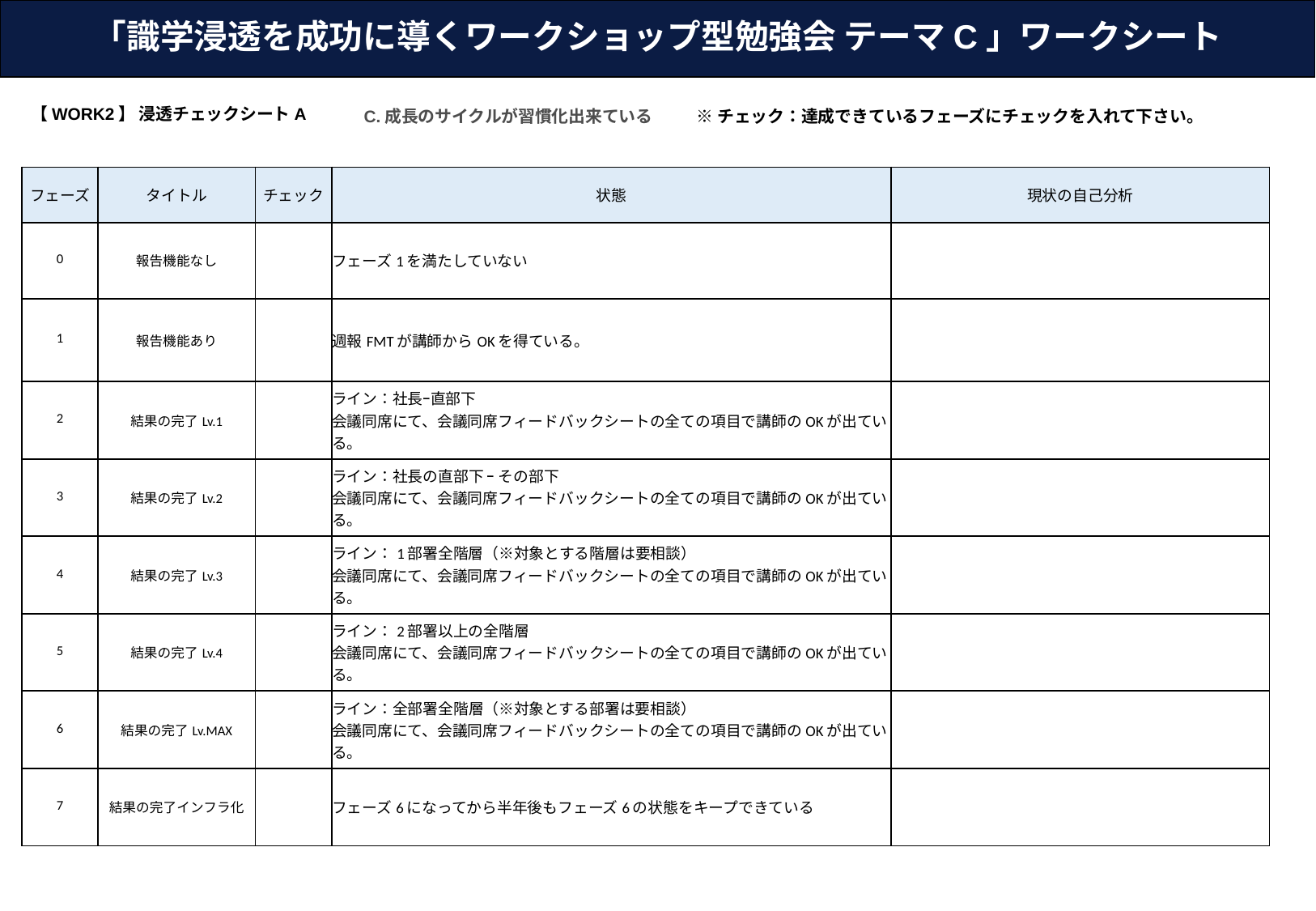

# 「識学浸透を成功に導くワークショップ型勉強会 テーマC」ワークシート
【WORK2】 浸透チェックシートA
※チェック：達成できているフェーズにチェックを入れて下さい。
C.成長のサイクルが習慣化出来ている
| フェーズ | タイトル | チェック | 状態 | 現状の自己分析 |
| --- | --- | --- | --- | --- |
| 0 | 報告機能なし |  | フェーズ1を満たしていない |  |
| 1 | 報告機能あり |  | 週報FMTが講師からOKを得ている。 |  |
| 2 | 結果の完了Lv.1 |  | ライン：社長ｰ直部下 会議同席にて、会議同席フィードバックシートの全ての項目で講師のOKが出ている。 |  |
| 3 | 結果の完了Lv.2 |  | ライン：社長の直部下 ｰ その部下 会議同席にて、会議同席フィードバックシートの全ての項目で講師のOKが出ている。 |  |
| 4 | 結果の完了Lv.3 |  | ライン：1部署全階層（※対象とする階層は要相談） 会議同席にて、会議同席フィードバックシートの全ての項目で講師のOKが出ている。 |  |
| 5 | 結果の完了Lv.4 |  | ライン：2部署以上の全階層 会議同席にて、会議同席フィードバックシートの全ての項目で講師のOKが出ている。 |  |
| 6 | 結果の完了Lv.MAX |  | ライン：全部署全階層（※対象とする部署は要相談） 会議同席にて、会議同席フィードバックシートの全ての項目で講師のOKが出ている。 |  |
| 7 | 結果の完了インフラ化 |  | フェーズ6になってから半年後もフェーズ6の状態をキープできている |  |